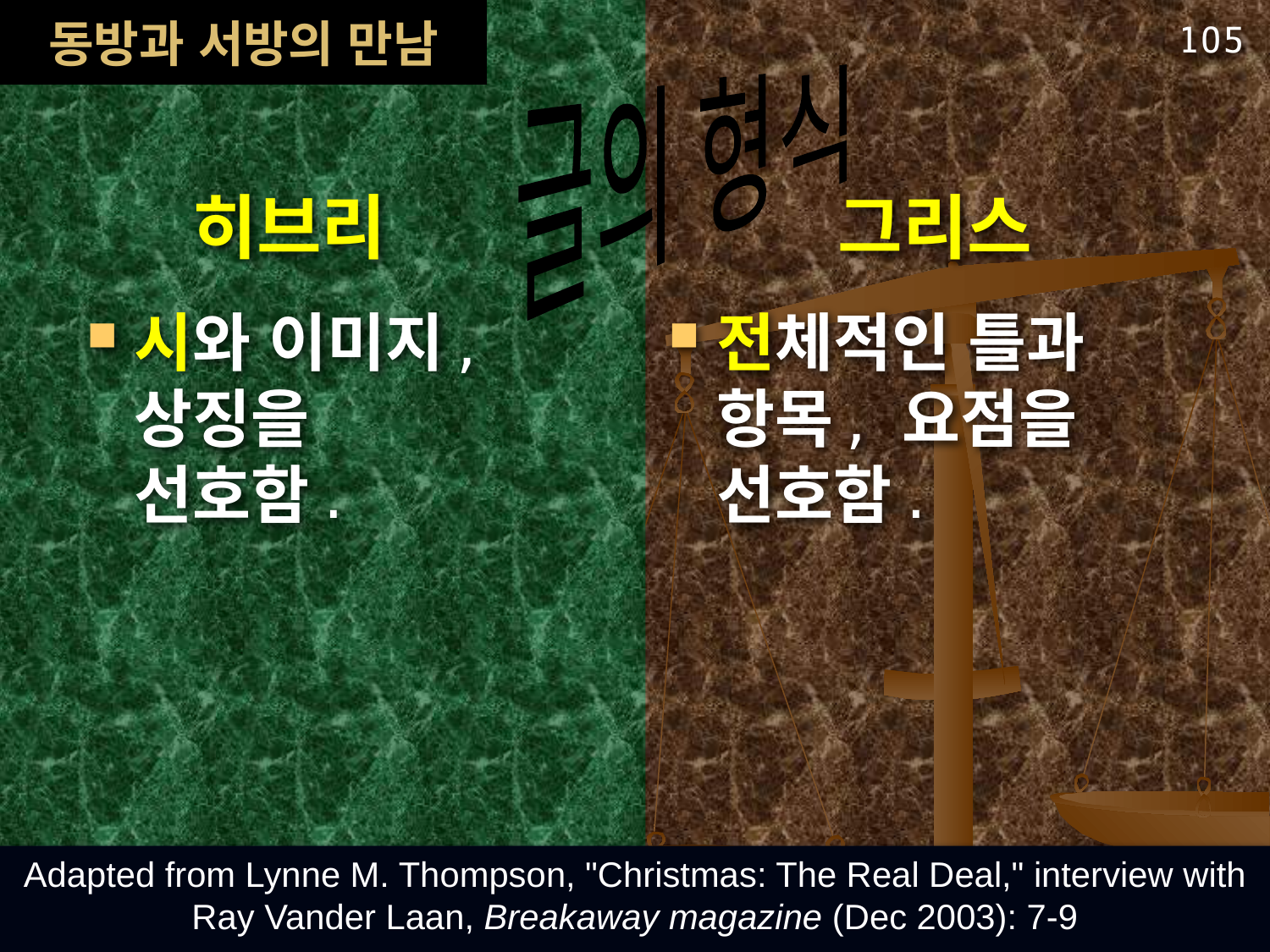

# 동방과 서방의 만남
105
글의 형식
히브리
그리스
시와 이미지,
상징을
선호함.
전체적인 틀과
항목, 요점을
선호함.
Adapted from Lynne M. Thompson, "Christmas: The Real Deal," interview with Ray Vander Laan, Breakaway magazine (Dec 2003): 7-9